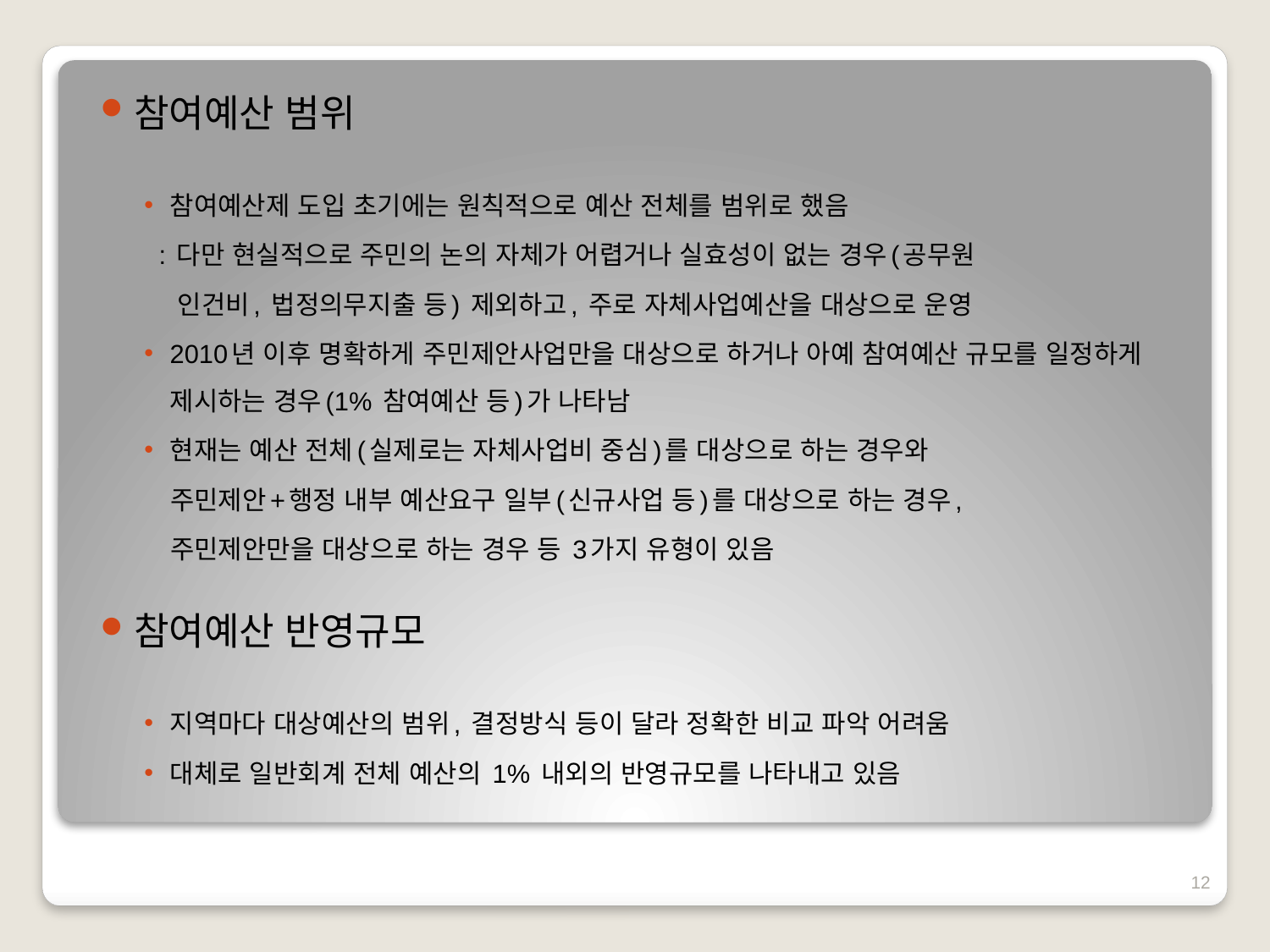

참여예산 범위

참여예산제 도입 초기에는 원칙적으로 예산 전체를 범위로 했음
  : 다만 현실적으로 주민의 논의 자체가 어렵거나 실효성이 없는 경우(공무원
    인건비, 법정의무지출 등) 제외하고, 주로 자체사업예산을 대상으로 운영
2010년 이후 명확하게 주민제안사업만을 대상으로 하거나 아예 참여예산 규모를 일정하게 제시하는 경우(1% 참여예산 등)가 나타남
현재는 예산 전체(실제로는 자체사업비 중심)를 대상으로 하는 경우와
   주민제안+행정 내부 예산요구 일부(신규사업 등)를 대상으로 하는 경우,
   주민제안만을 대상으로 하는 경우 등 3가지 유형이 있음

참여예산 반영규모

지역마다 대상예산의 범위, 결정방식 등이 달라 정확한 비교 파악 어려움
대체로 일반회계 전체 예산의 1% 내외의 반영규모를 나타내고 있음
12